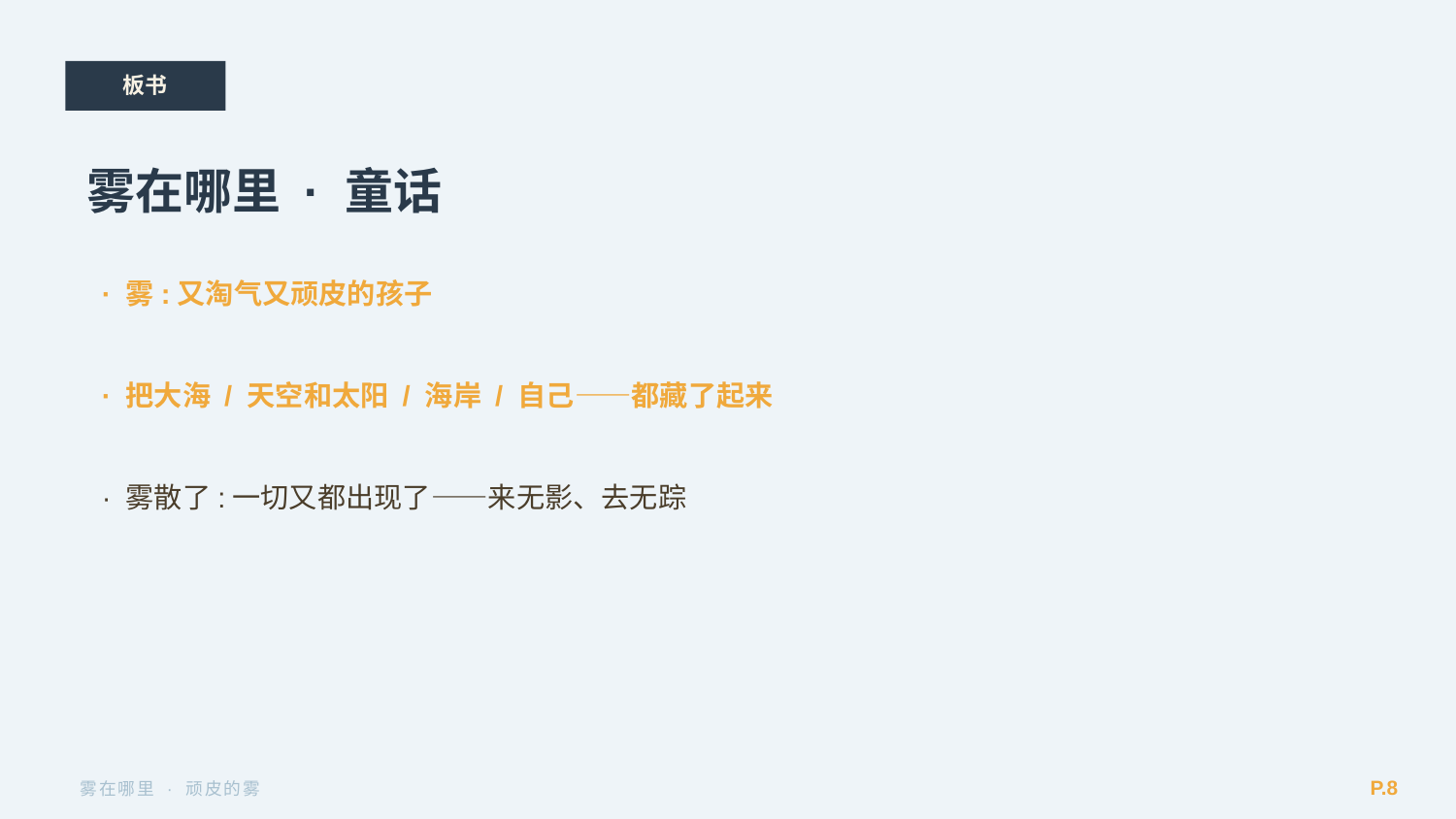

板书

雾在哪里 · 童话
· 雾:又淘气又顽皮的孩子
· 把大海 / 天空和太阳 / 海岸 / 自己——都藏了起来
· 雾散了:一切又都出现了——来无影、去无踪
P.8
雾在哪里 · 顽皮的雾